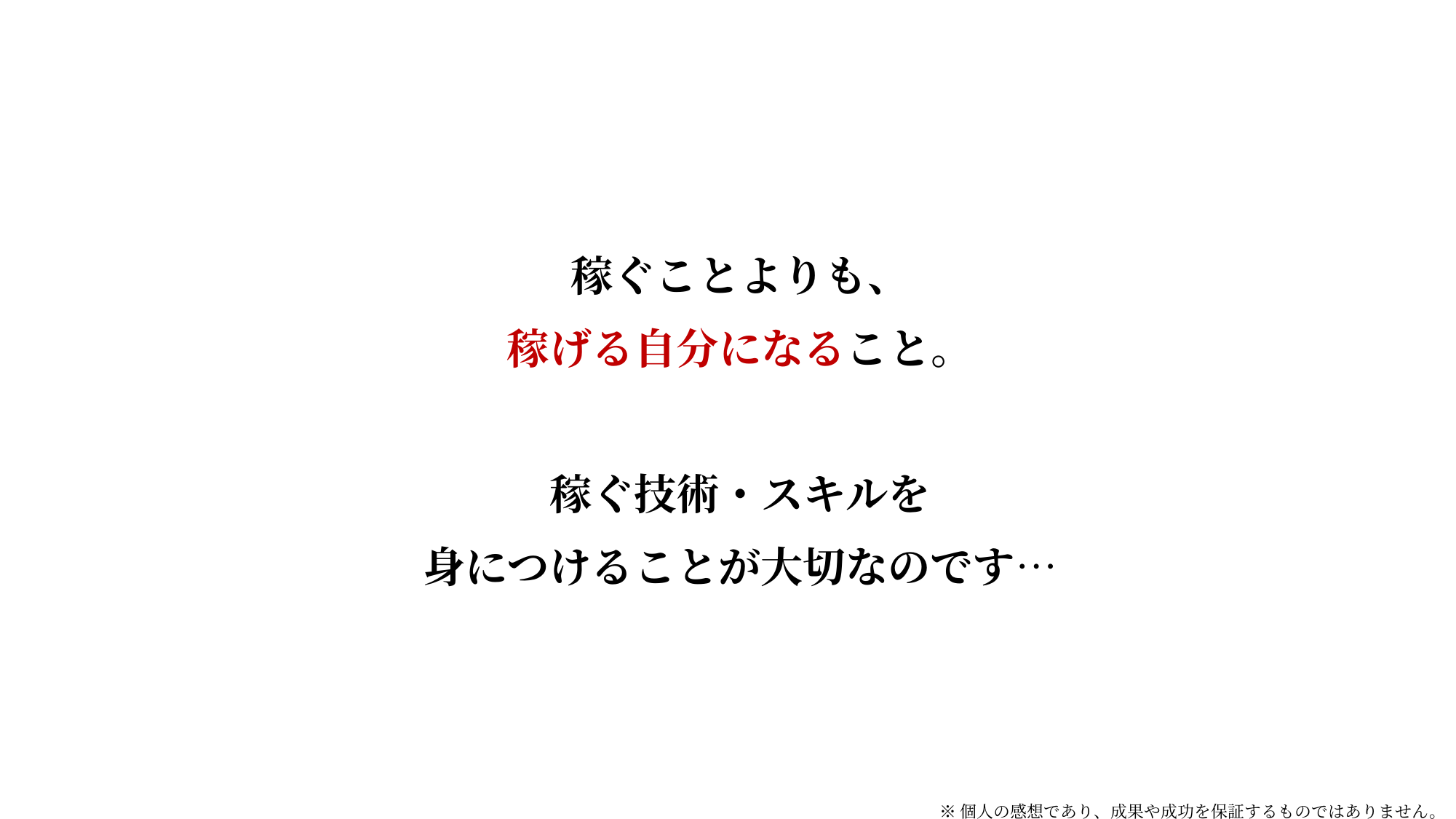

稼ぐことよりも、
稼げる自分になること。

稼ぐ技術・スキルを
身につけることが大切なのです…
※個人の感想であり、成果や成功を保証するものではありません。